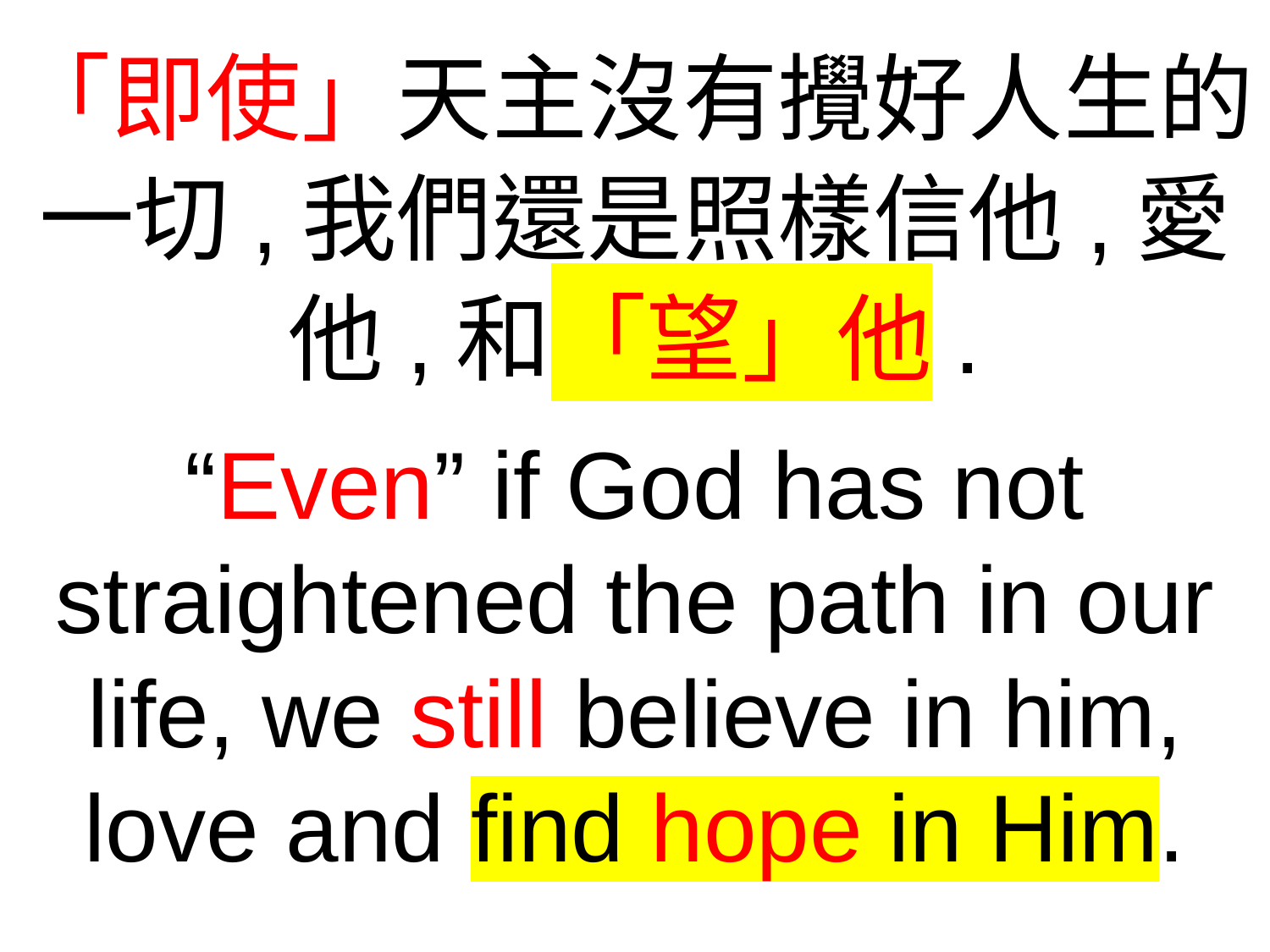

「即使」天主沒有攪好人生的一切,我們還是照樣信他,愛他,和「望」他.
“Even” if God has not straightened the path in our life, we still believe in him, love and find hope in Him.